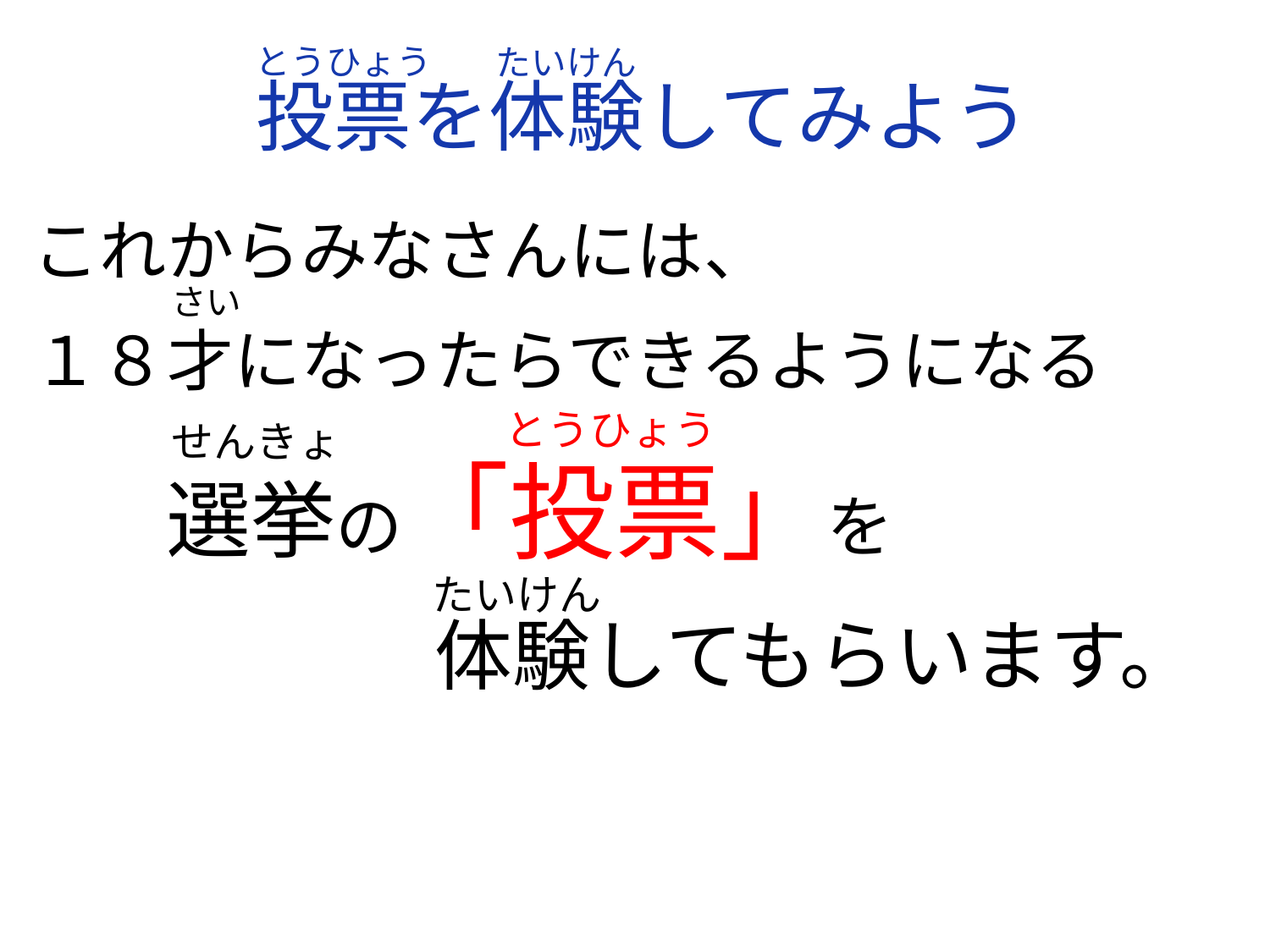

とうひょう
たいけん
# 投票を体験してみよう
これからみなさんには、
１８才になったらできるようになる
　　選挙の「投票」を
　　　　　　体験してもらいます。
さい
  とうひょう
せんきょ
たいけん